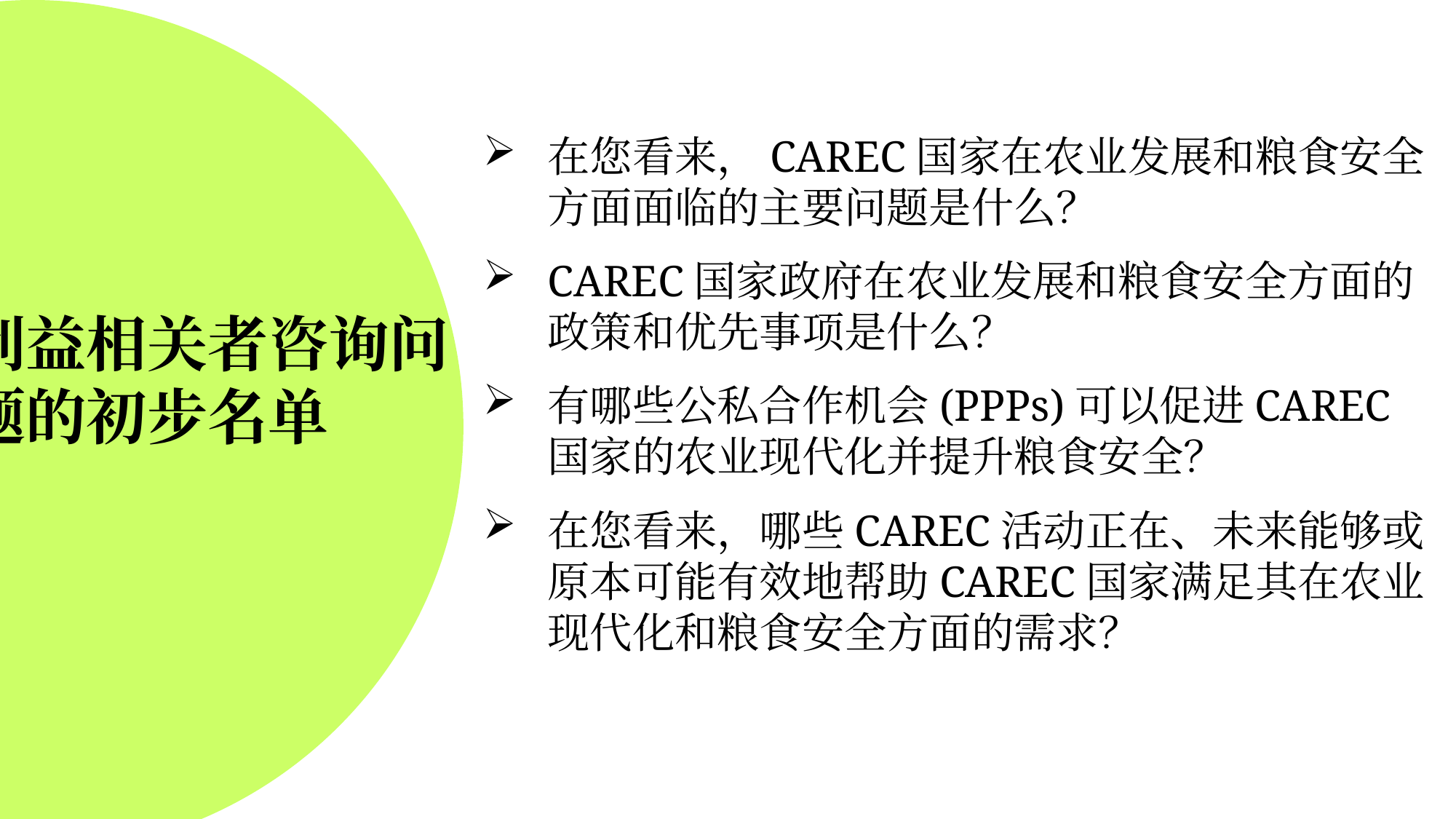

在您看来，CAREC国家在农业发展和粮食安全方面面临的主要问题是什么？
CAREC国家政府在农业发展和粮食安全方面的政策和优先事项是什么？
有哪些公私合作机会(PPPs)可以促进CAREC国家的农业现代化并提升粮食安全？
在您看来，哪些CAREC活动正在、未来能够或原本可能有效地帮助CAREC国家满足其在农业现代化和粮食安全方面的需求？
利益相关者咨询问题的初步名单